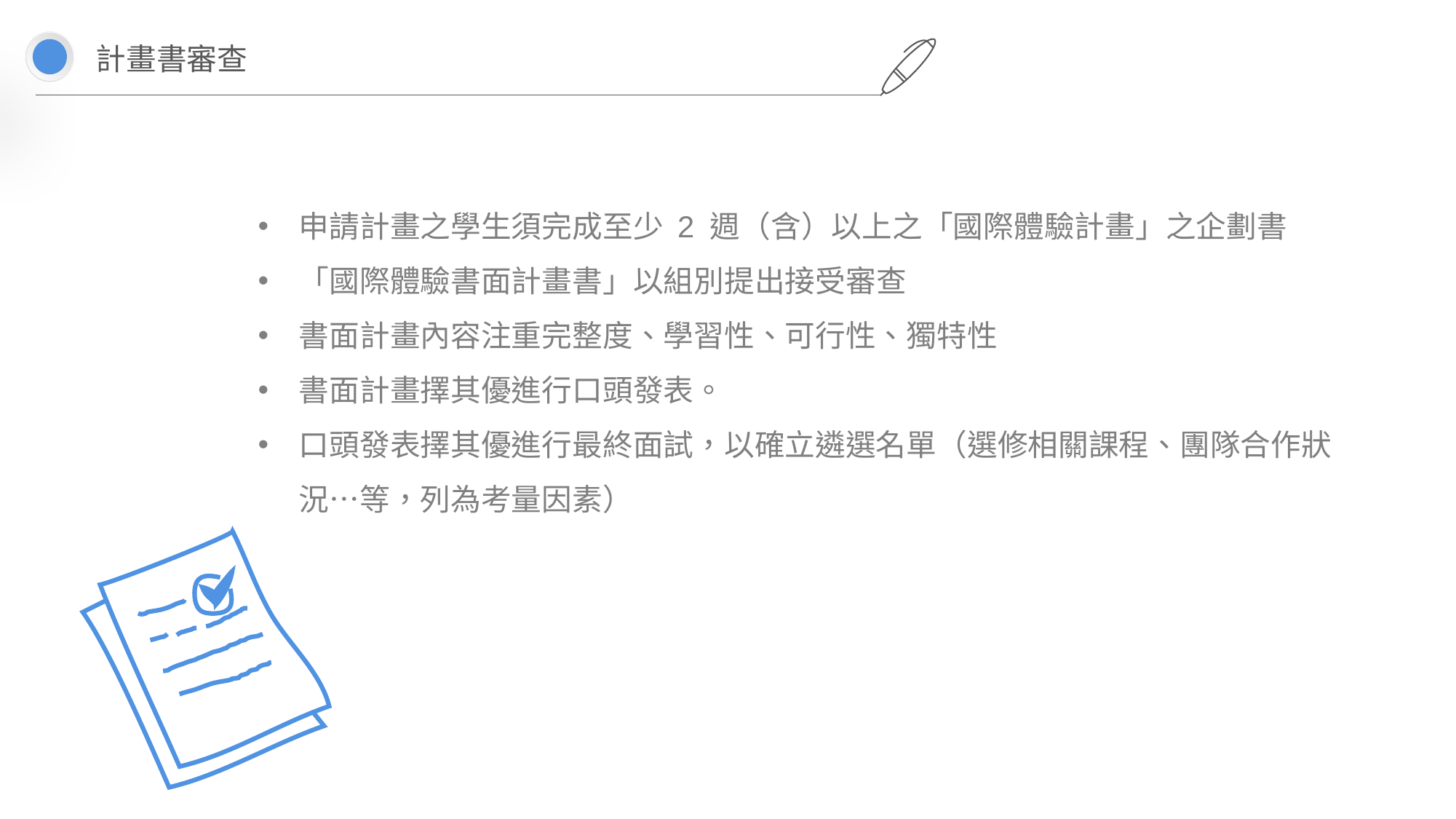

計畫書審查

申請計畫之學生須完成至少 2 週（含）以上之「國際體驗計畫」之企劃書
「國際體驗書面計畫書」以組別提出接受審查
書面計畫內容注重完整度、學習性、可行性、獨特性
書面計畫擇其優進行口頭發表。
口頭發表擇其優進行最終面試，以確立遴選名單（選修相關課程、團隊合作狀況…等，列為考量因素）